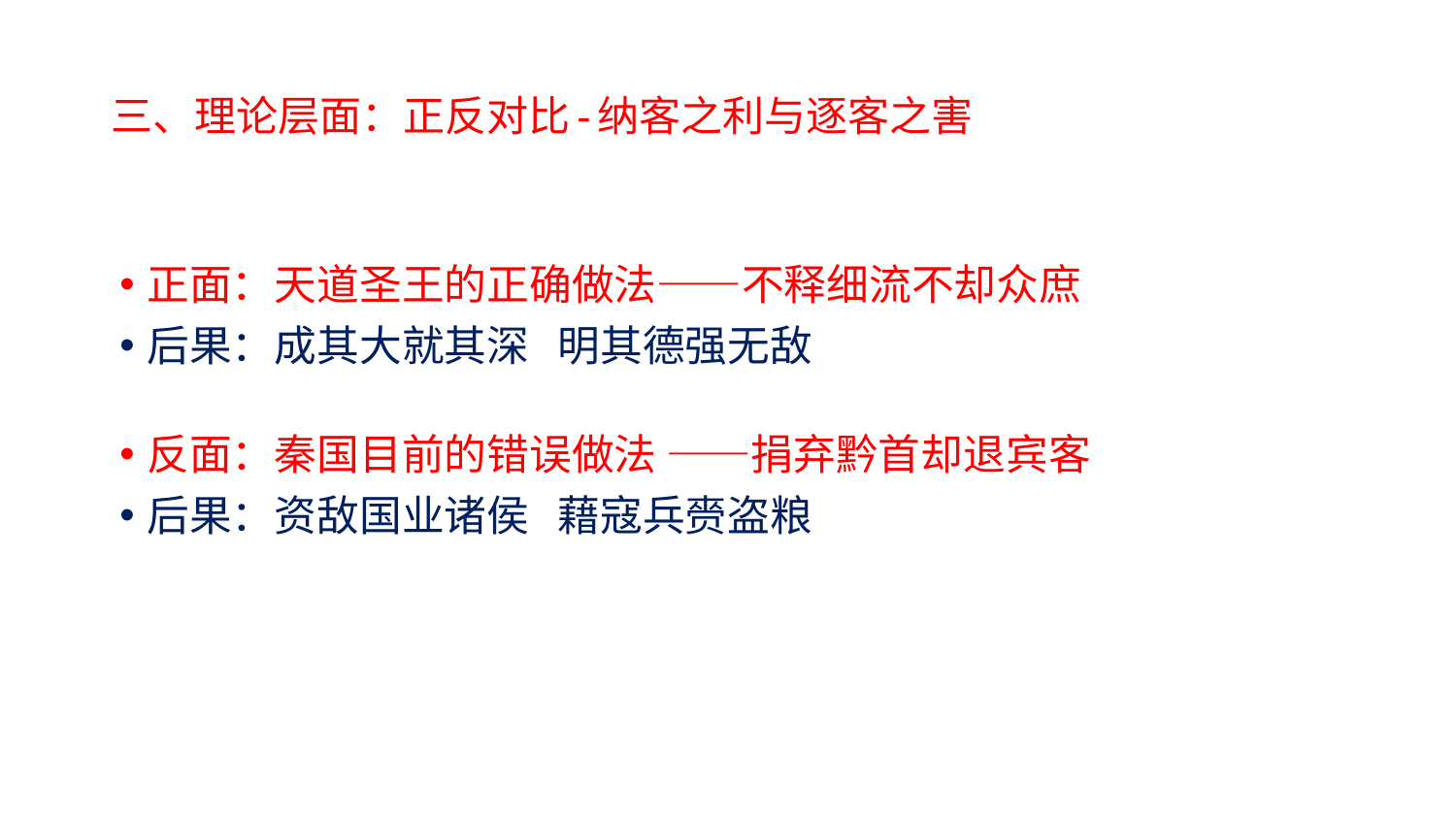

# 三、理论层面：正反对比-纳客之利与逐客之害

正面：天道圣王的正确做法——不释细流不却众庶
后果：成其大就其深   明其德强无敌

反面：秦国目前的错误做法 ——捐弃黔首却退宾客
后果：资敌国业诸侯   藉寇兵赍盗粮